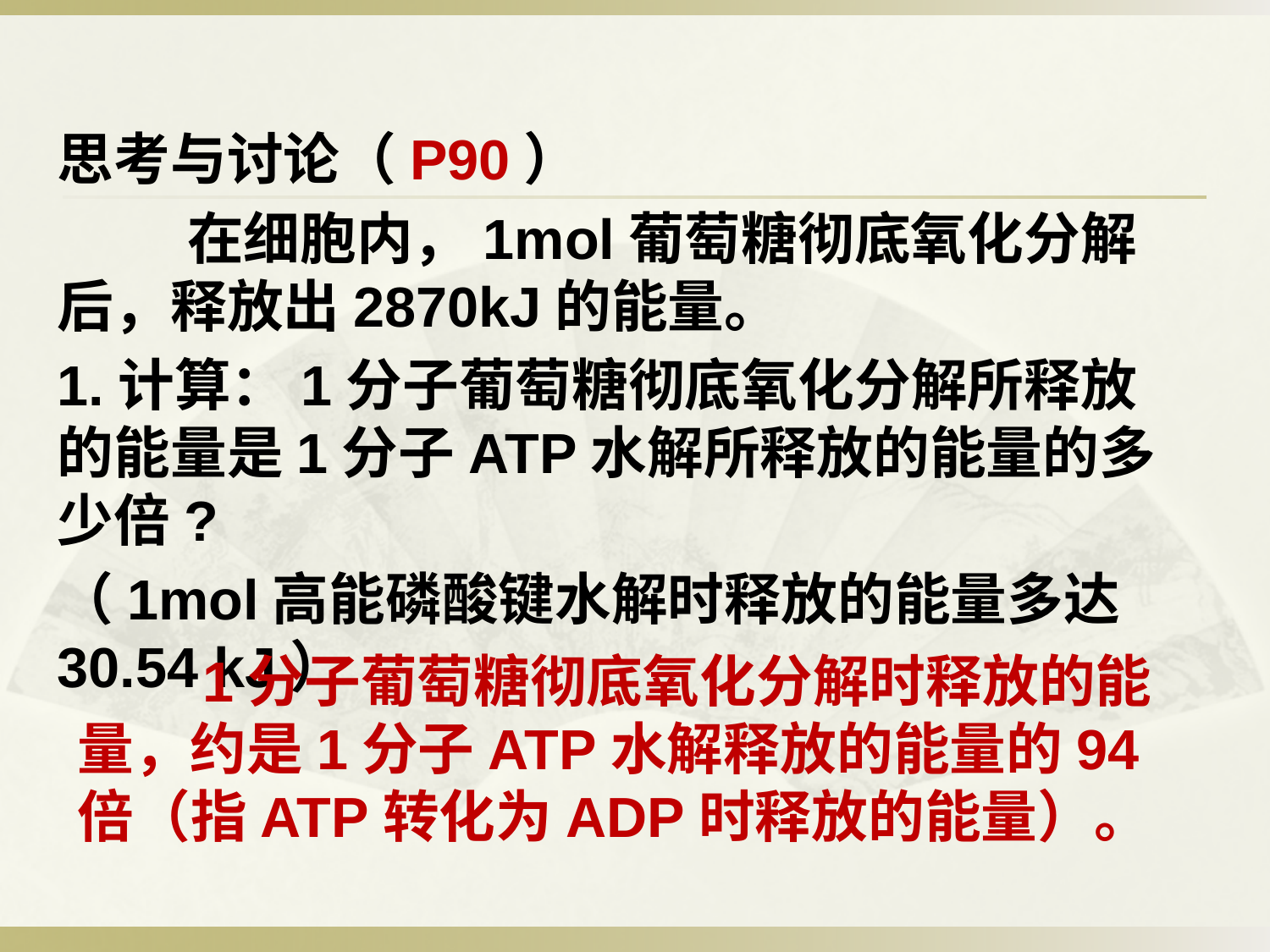

思考与讨论（P90）
         在细胞内，1mol葡萄糖彻底氧化分解后，释放出2870kJ的能量。
1.计算：1分子葡萄糖彻底氧化分解所释放的能量是1分子ATP水解所释放的能量的多少倍?
（1mol高能磷酸键水解时释放的能量多达30.54 kJ）

        1分子葡萄糖彻底氧化分解时释放的能量，约是1分子ATP水解释放的能量的94倍（指ATP转化为ADP时释放的能量）。